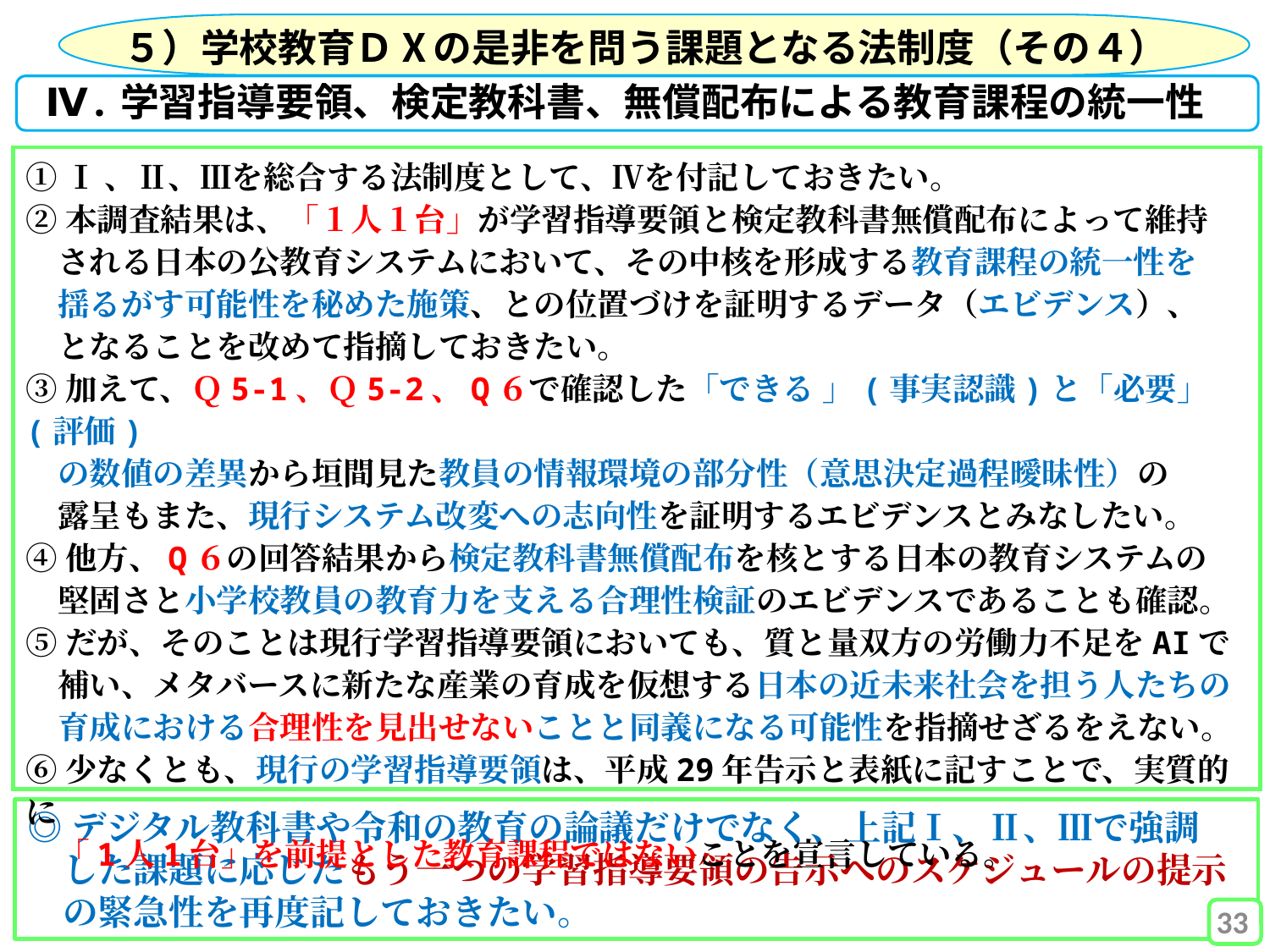

５）学校教育ＤⅩの是非を問う課題となる法制度（その４）
Ⅳ.学習指導要領、検定教科書、無償配布による教育課程の統一性

➀ Ⅰ、Ⅱ、Ⅲを総合する法制度として、Ⅳを付記しておきたい。
➁本調査結果は、「１人１台」が学習指導要領と検定教科書無償配布によって維持
　される日本の公教育システムにおいて、その中核を形成する教育課程の統一性を
　揺るがす可能性を秘めた施策、との位置づけを証明するデータ（エビデンス）、
　となることを改めて指摘しておきたい。
③加えて、Ｑ5-1、Ｑ5-2、Q６で確認した「できる 」(事実認識)と「必要」(評価)
　の数値の差異から垣間見た教員の情報環境の部分性（意思決定過程曖昧性）の
　露呈もまた、現行システム改変への志向性を証明するエビデンスとみなしたい。
④他方、Q６の回答結果から検定教科書無償配布を核とする日本の教育システムの
　堅固さと小学校教員の教育力を支える合理性検証のエビデンスであることも確認。
⑤だが、そのことは現行学習指導要領においても、質と量双方の労働力不足をAIで
　補い、メタバースに新たな産業の育成を仮想する日本の近未来社会を担う人たちの
　育成における合理性を見出せないことと同義になる可能性を指摘せざるをえない。
⑥少なくとも、現行の学習指導要領は、平成29年告示と表紙に記すことで、実質的に
　「1人1台」を前提とした教育課程ではないことを宣言している。

◎デジタル教科書や令和の教育の論議だけでなく、上記Ⅰ、Ⅱ、Ⅲで強調
　した課題に応じたもう一つの学習指導要領の告示へのスケジュールの提示
　の緊急性を再度記しておきたい。
33